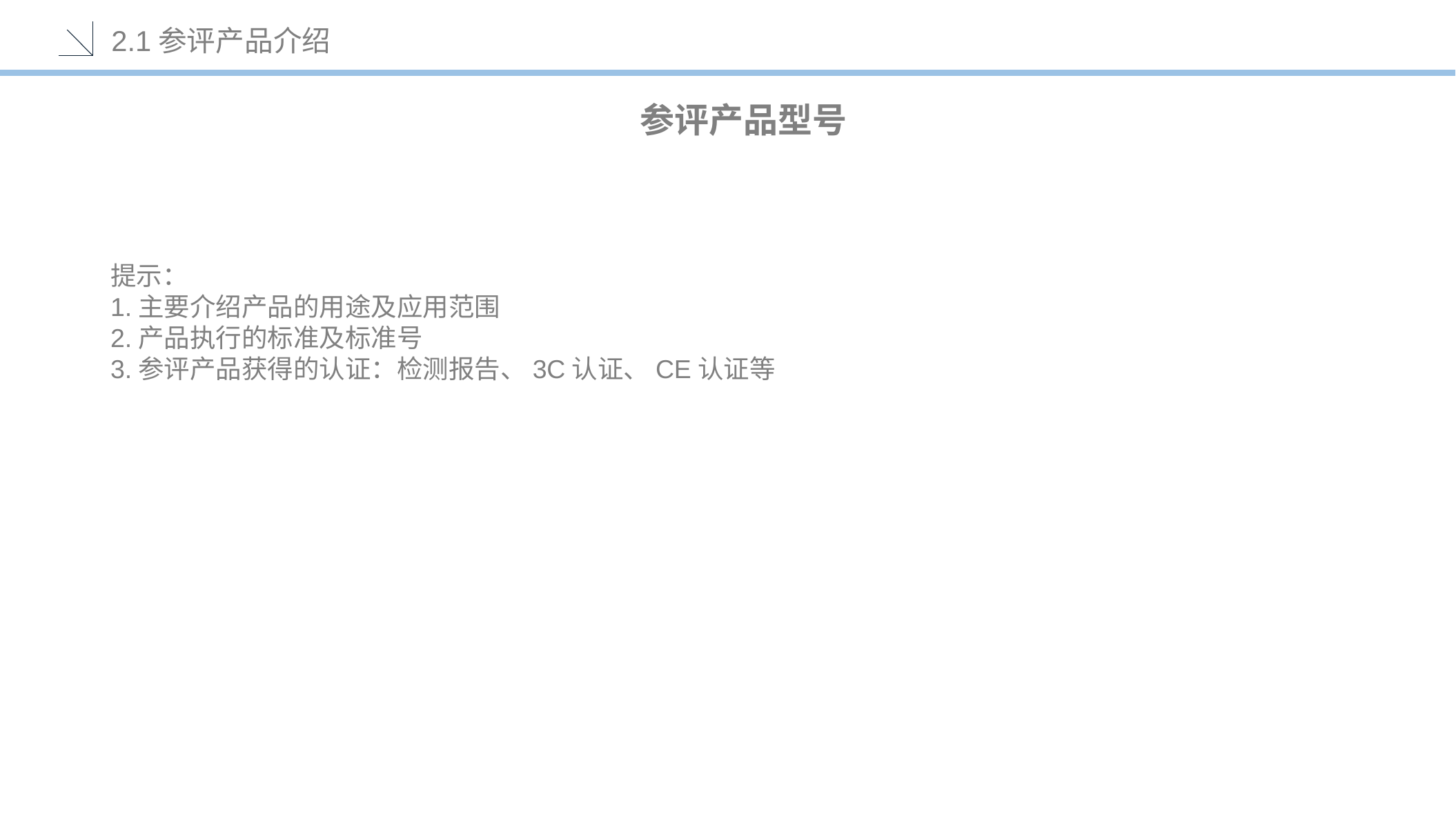

2.1参评产品介绍
参评产品型号
提示：
1.主要介绍产品的用途及应用范围
2.产品执行的标准及标准号
3.参评产品获得的认证：检测报告、3C认证、CE认证等